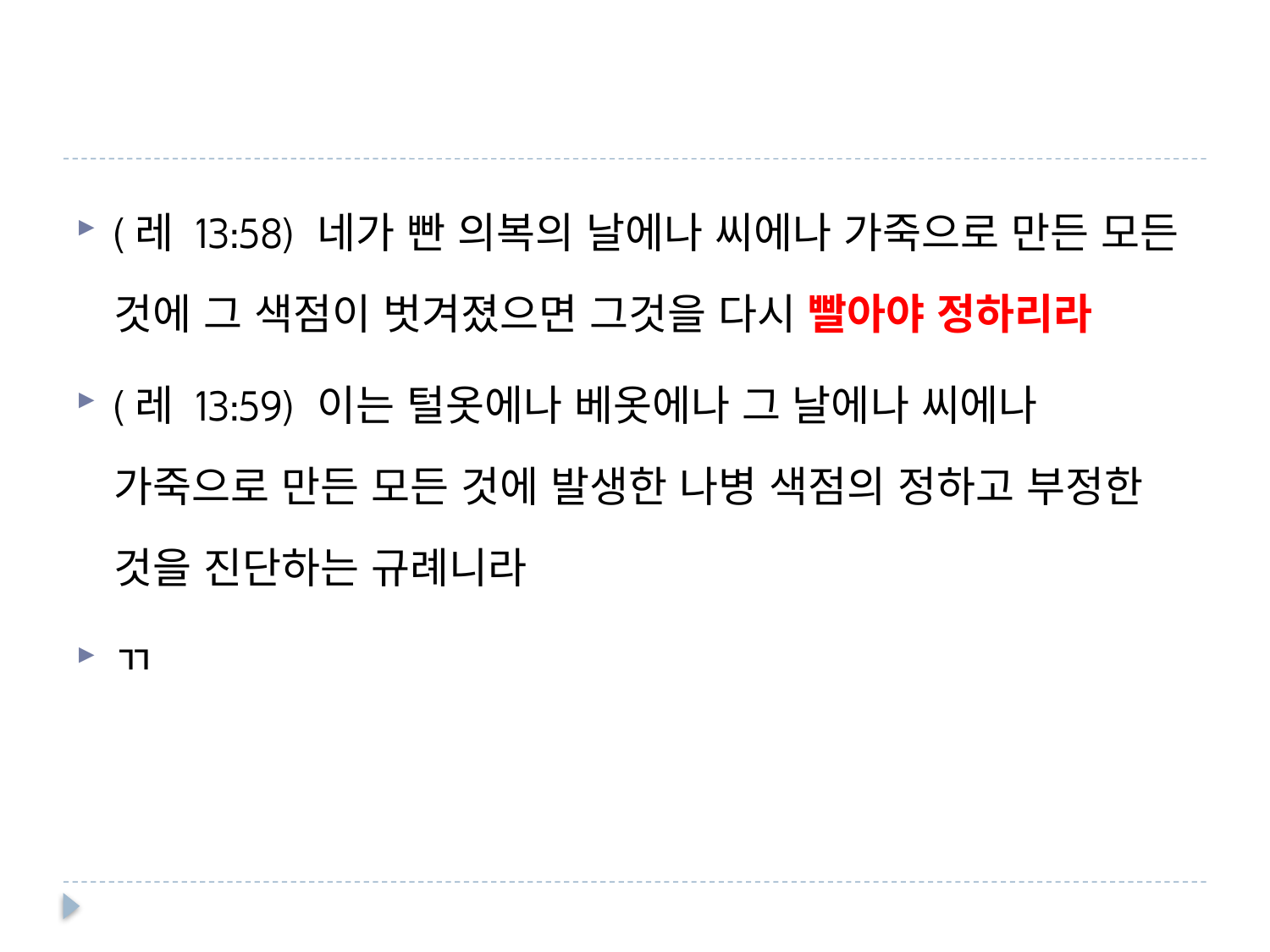

#
(레 13:58) 네가 빤 의복의 날에나 씨에나 가죽으로 만든 모든 것에 그 색점이 벗겨졌으면 그것을 다시 빨아야 정하리라
(레 13:59) 이는 털옷에나 베옷에나 그 날에나 씨에나 가죽으로 만든 모든 것에 발생한 나병 색점의 정하고 부정한 것을 진단하는 규례니라
ㄲ